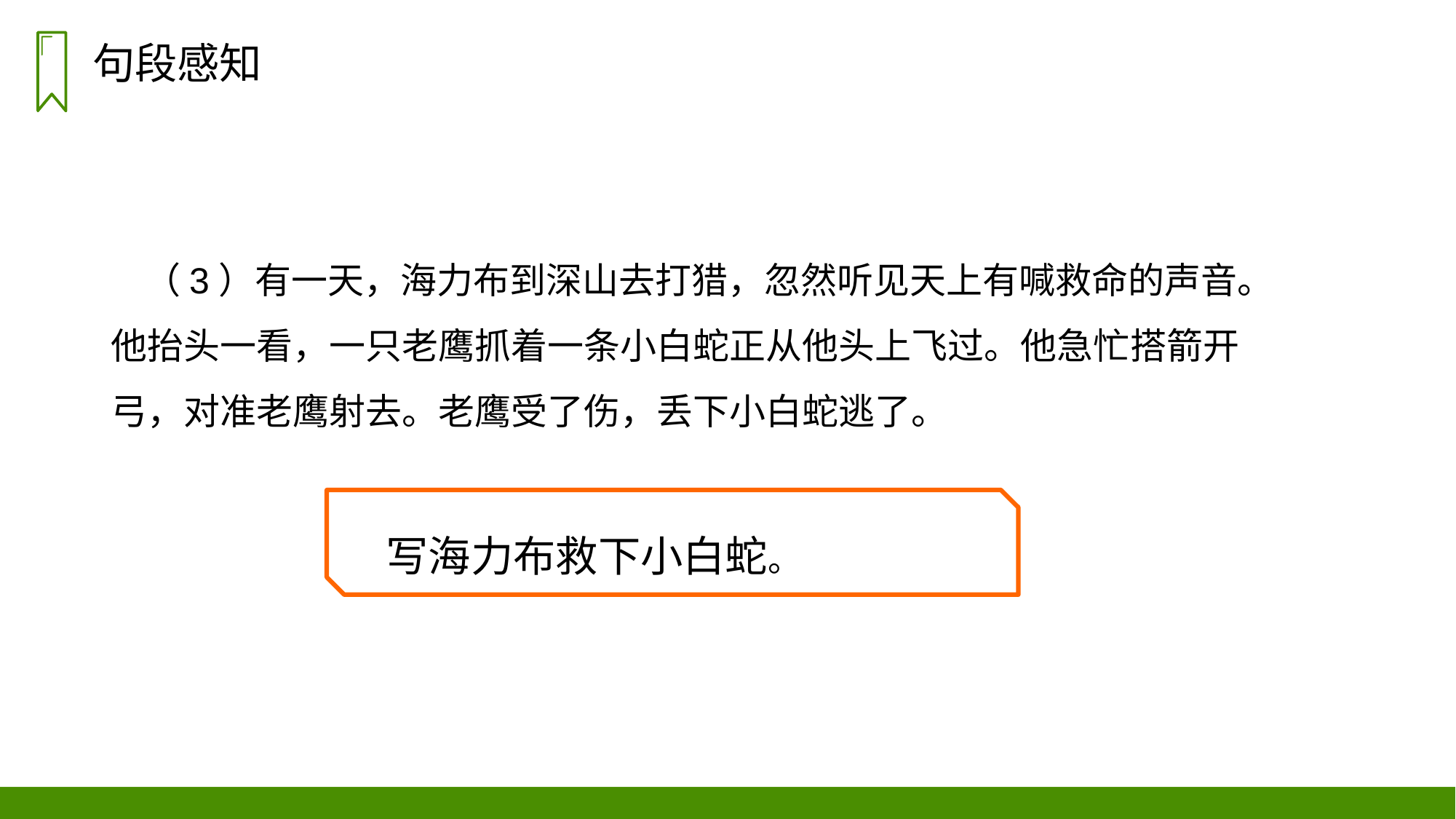

句段感知
   （3）有一天，海力布到深山去打猎，忽然听见天上有喊救命的声音。他抬头一看，一只老鹰抓着一条小白蛇正从他头上飞过。他急忙搭箭开弓，对准老鹰射去。老鹰受了伤，丢下小白蛇逃了。
    写海力布救下小白蛇。